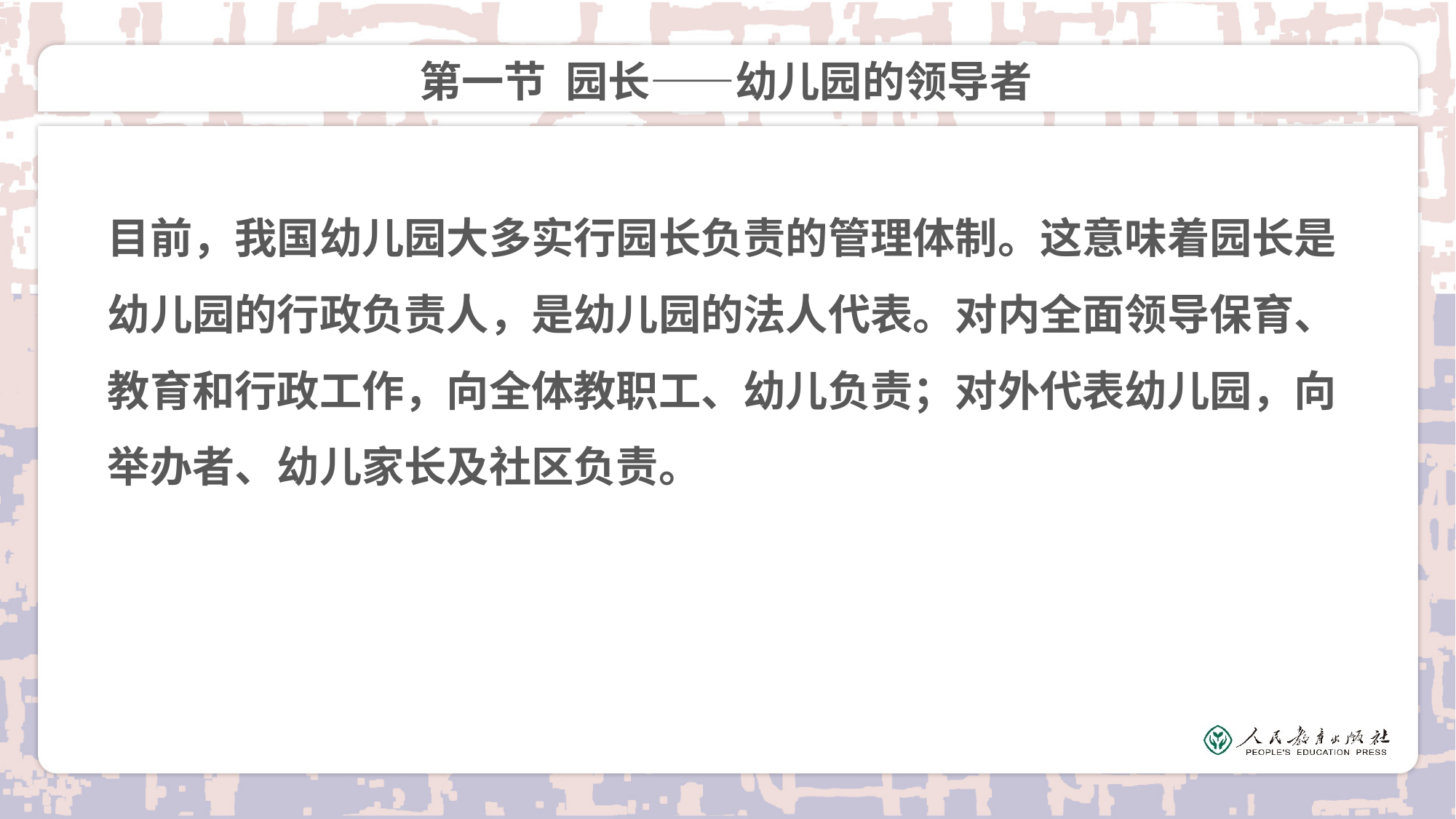

# 第一节  园长——幼儿园的领导者
目前，我国幼儿园大多实行园长负责的管理体制。这意味着园长是幼儿园的行政负责人，是幼儿园的法人代表。对内全面领导保育、教育和行政工作，向全体教职工、幼儿负责；对外代表幼儿园，向举办者、幼儿家长及社区负责。